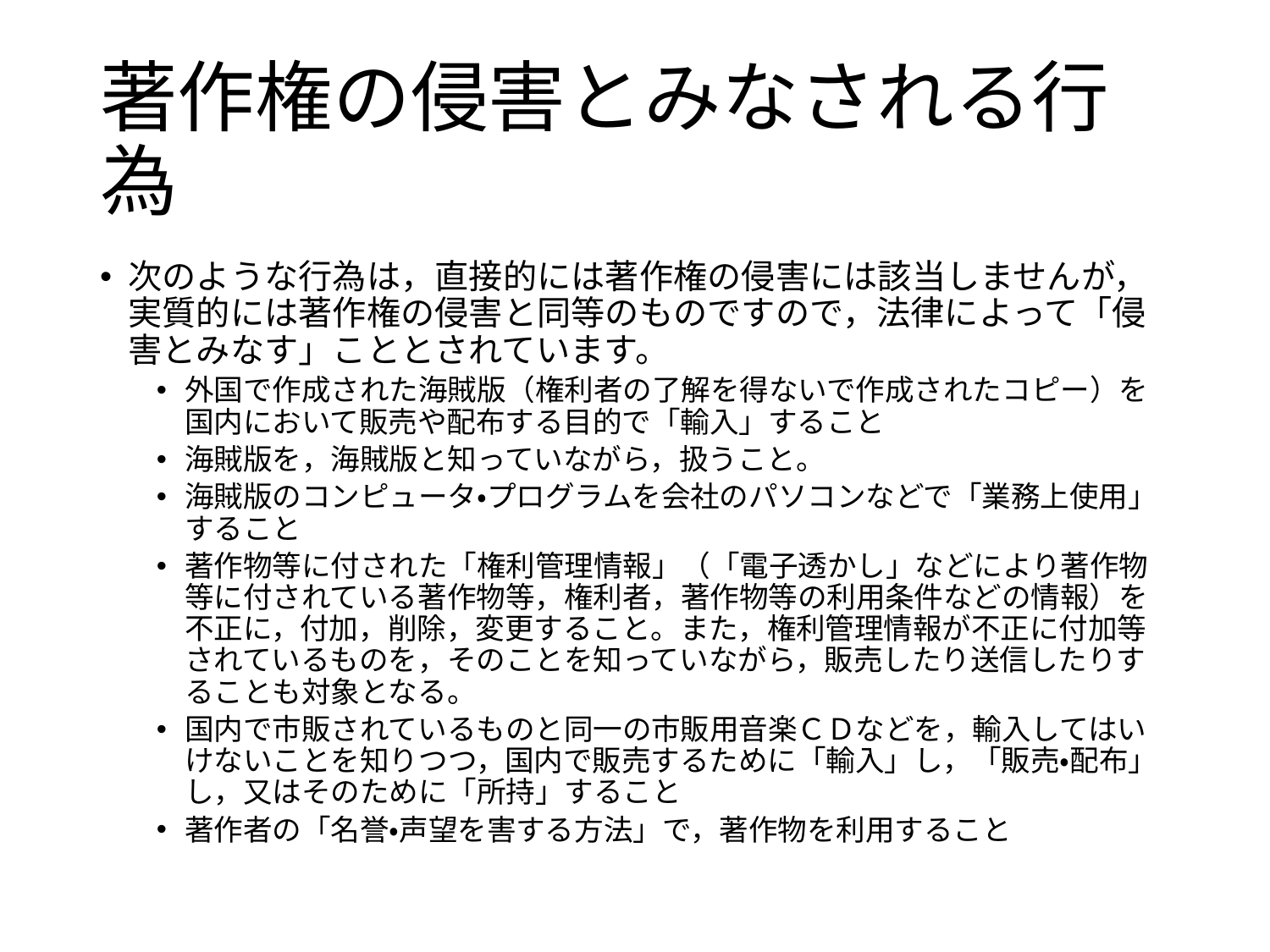

# 著作権の侵害とみなされる行為
次のような行為は，直接的には著作権の侵害には該当しませんが，実質的には著作権の侵害と同等のものですので，法律によって「侵害とみなす」こととされています。
外国で作成された海賊版（権利者の了解を得ないで作成されたコピー）を国内において販売や配布する目的で「輸入」すること
海賊版を，海賊版と知っていながら，扱うこと。
海賊版のコンピュータ・プログラムを会社のパソコンなどで「業務上使用」すること
著作物等に付された「権利管理情報」（「電子透かし」などにより著作物等に付されている著作物等，権利者，著作物等の利用条件などの情報）を不正に，付加，削除，変更すること。また，権利管理情報が不正に付加等されているものを，そのことを知っていながら，販売したり送信したりすることも対象となる。
国内で市販されているものと同一の市販用音楽ＣＤなどを，輸入してはいけないことを知りつつ，国内で販売するために「輸入」し，「販売・配布」し，又はそのために「所持」すること
著作者の「名誉・声望を害する方法」で，著作物を利用すること